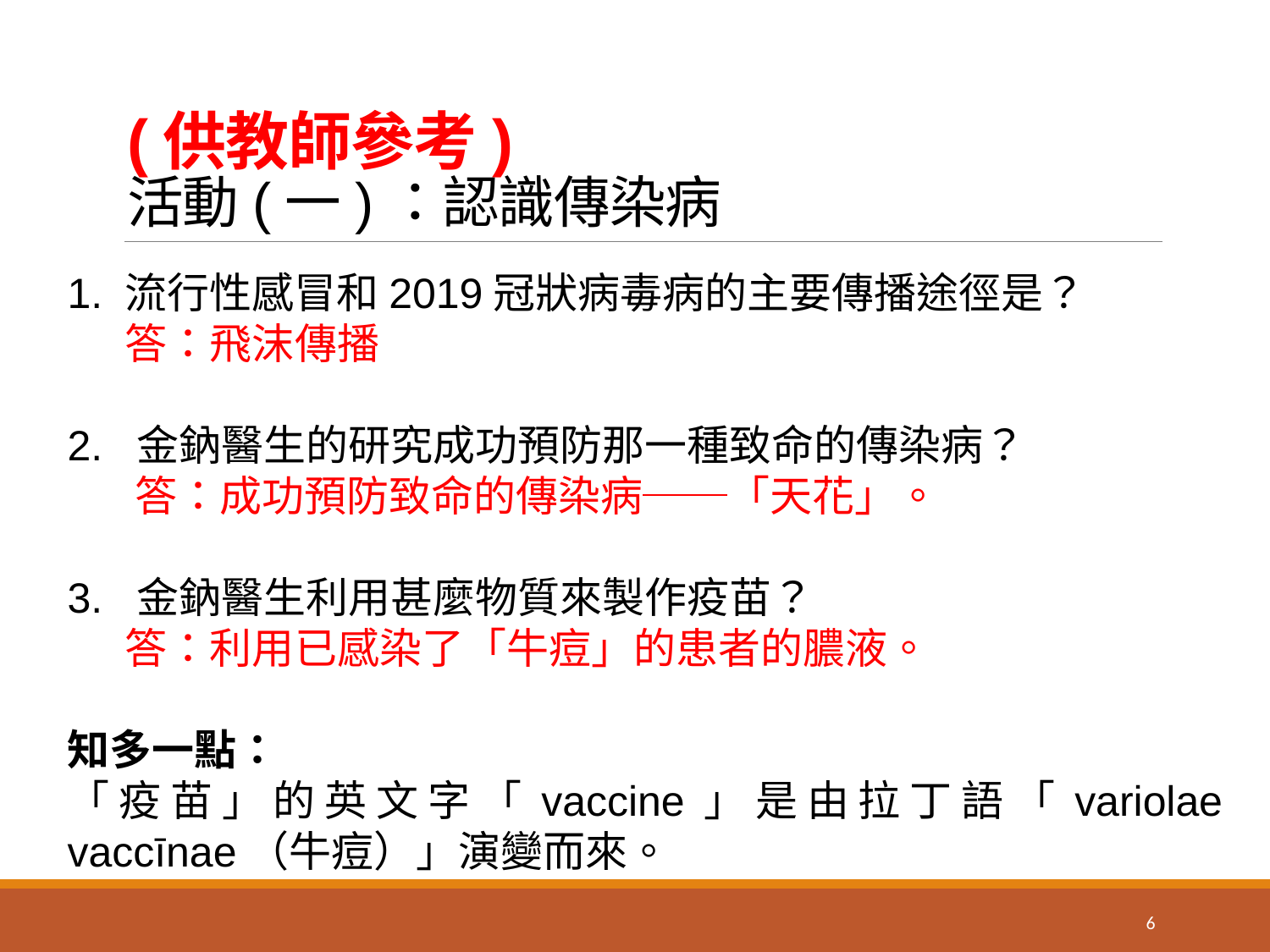

# (供教師參考) 活動(一)：認識傳染病
1. 流行性感冒和2019冠狀病毒病的主要傳播途徑是？
     答：飛沫傳播

2.  金鈉醫生的研究成功預防那一種致命的傳染病？
      答：成功預防致命的傳染病──「天花」。

3.  金鈉醫生利用甚麼物質來製作疫苗？
     答：利用已感染了「牛痘」的患者的膿液。

知多一點：
「疫苗」的英文字「vaccine」是由拉丁語「variolae vaccīnae（牛痘）」演變而來。

6